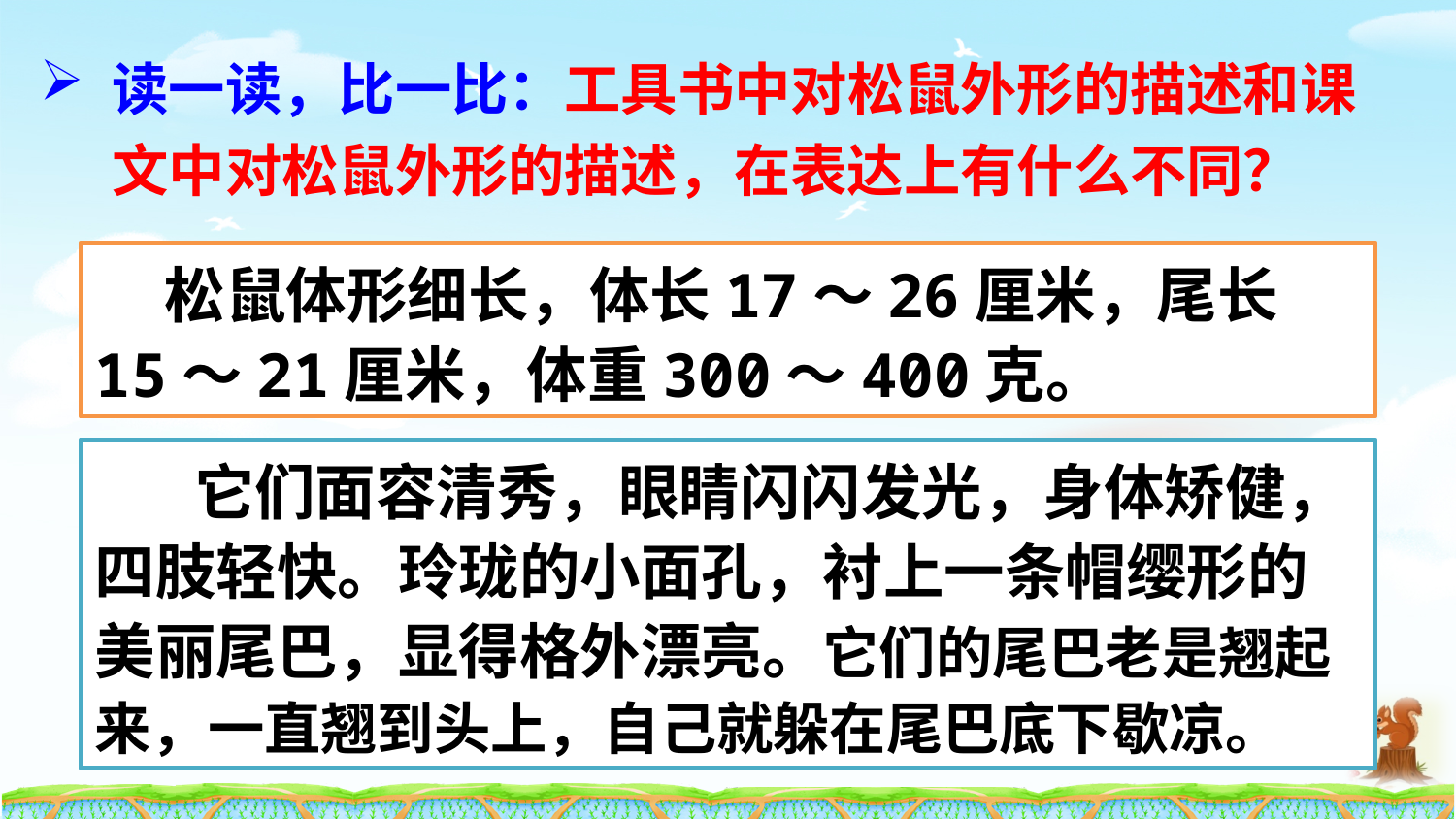

读一读，比一比：工具书中对松鼠外形的描述和课文中对松鼠外形的描述，在表达上有什么不同？
    松鼠体形细长，体长17～26厘米，尾长15～21厘米，体重300～400克。
 它们面容清秀，眼睛闪闪发光，身体矫健，四肢轻快。玲珑的小面孔，衬上一条帽缨形的美丽尾巴，显得格外漂亮。它们的尾巴老是翘起来，一直翘到头上，自己就躲在尾巴底下歇凉。